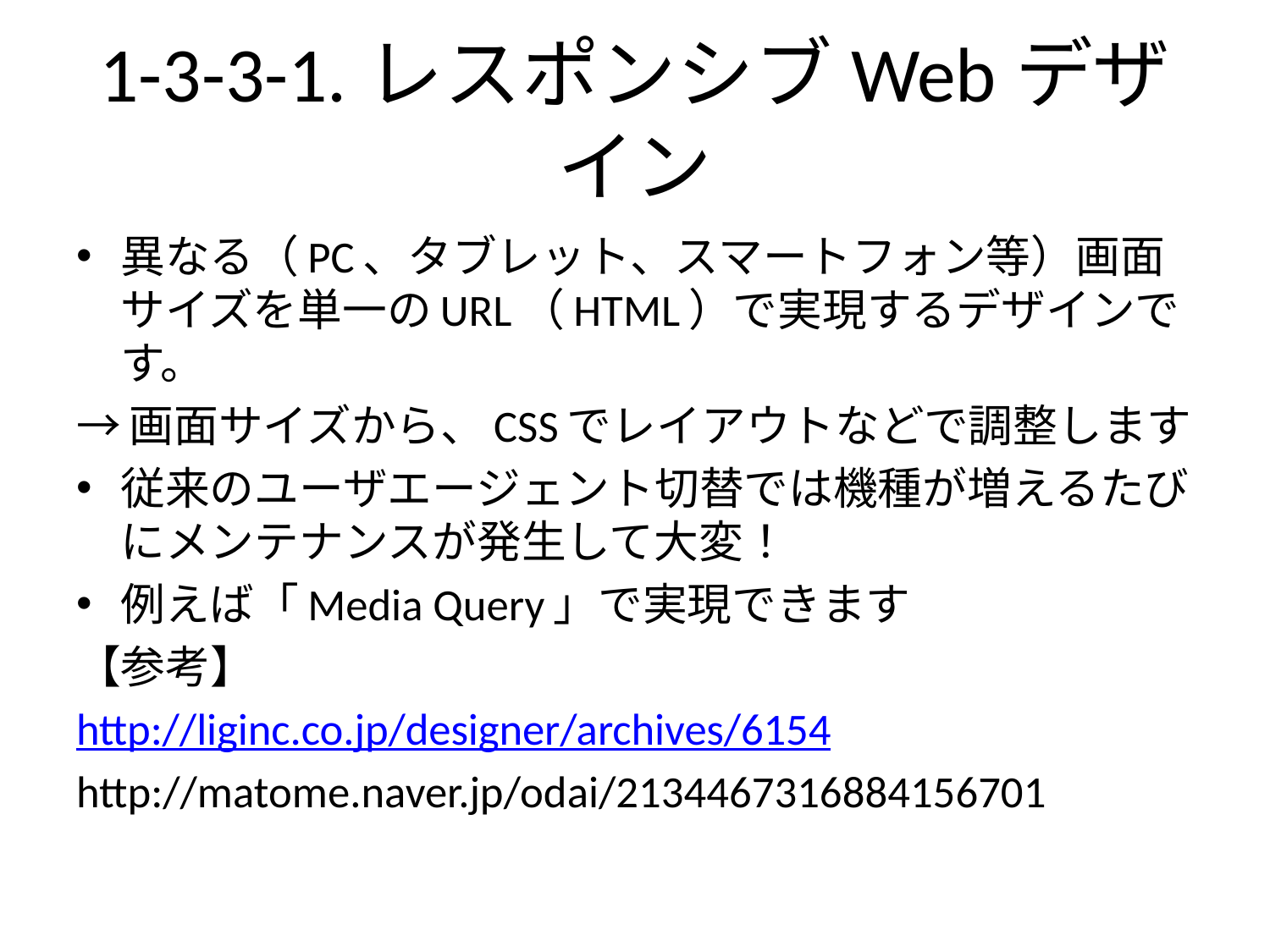

# 1-3-3-1.レスポンシブWebデザイン
異なる（PC、タブレット、スマートフォン等）画面サイズを単一のURL（HTML）で実現するデザインです。
→画面サイズから、CSSでレイアウトなどで調整します
従来のユーザエージェント切替では機種が増えるたびにメンテナンスが発生して大変！
例えば「Media Query」で実現できます
【参考】
http://liginc.co.jp/designer/archives/6154
http://matome.naver.jp/odai/2134467316884156701